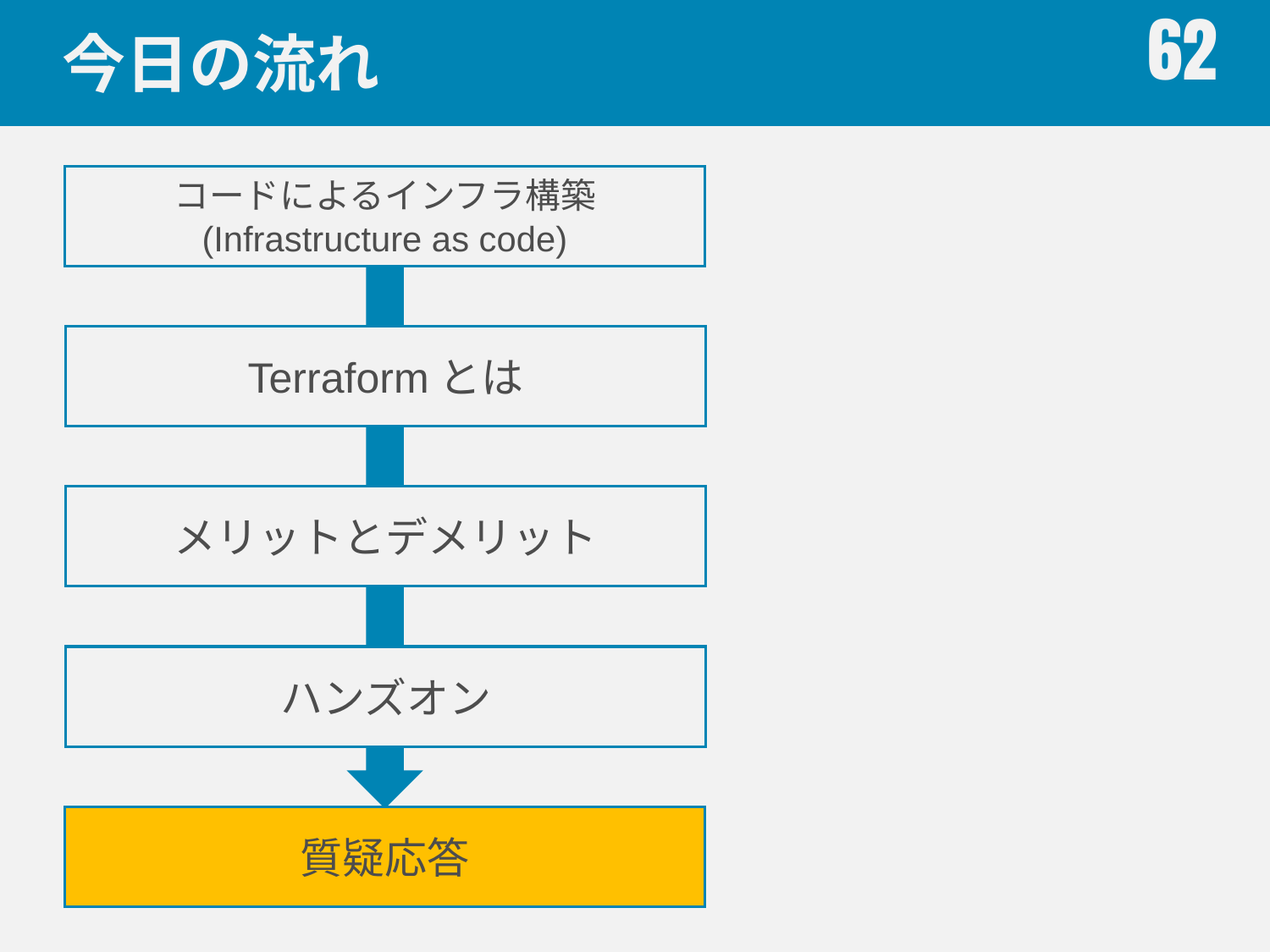

# 今日の流れ
 62
コードによるインフラ構築
(Infrastructure as code)

Terraformとは
メリットとデメリット
ハンズオン
質疑応答